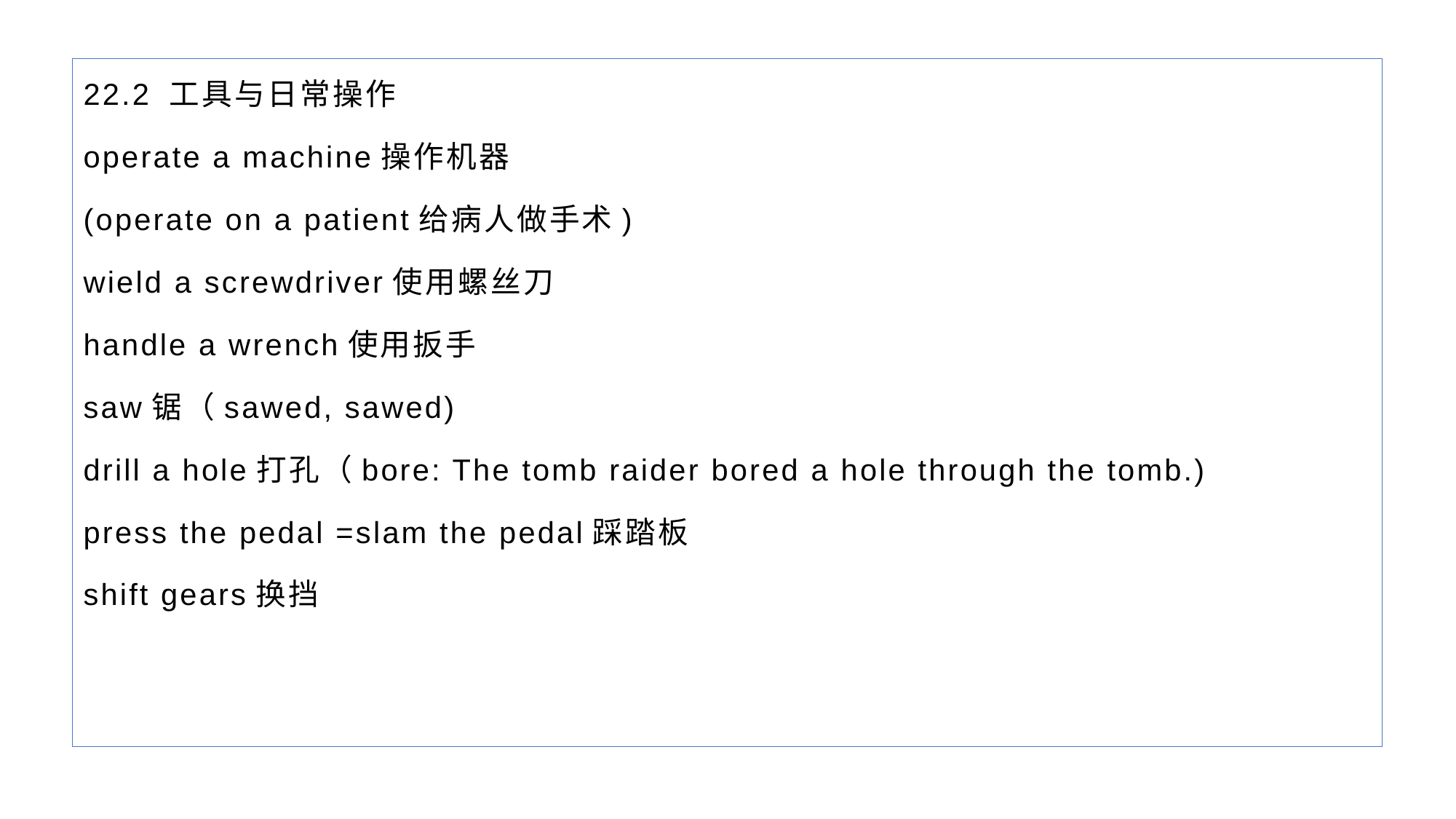

22.2 工具与日常操作
operate a machine操作机器
(operate on a patient给病人做手术)
wield a screwdriver使用螺丝刀
handle a wrench使用扳手
saw锯（sawed, sawed)
drill a hole打孔（bore: The tomb raider bored a hole through the tomb.)
press the pedal =slam the pedal踩踏板
shift gears换挡